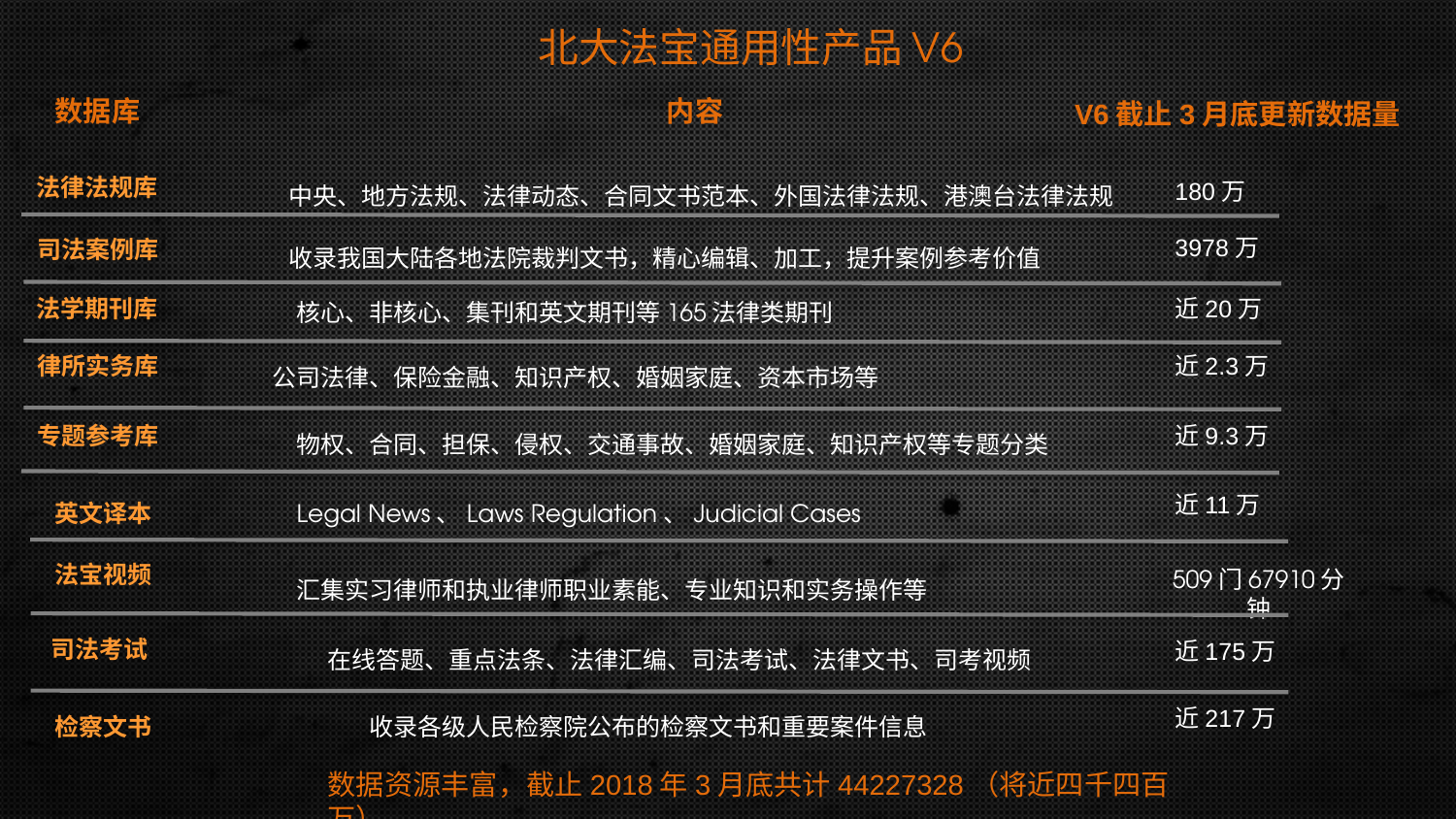

北大法宝通用性产品V6
数据库
内容
V6截止3月底更新数据量
法律法规库
法学期刊库
  中央、地方法规、法律动态、合同文书范本、外国法律法规、港澳台法律法规
180万
3978万
  收录我国大陆各地法院裁判文书，精心编辑、加工，提升案例参考价值
司法案例库
核心、非核心、集刊和英文期刊等165法律类期刊
近20万
近2.3万
律所实务库
公司法律、保险金融、知识产权、婚姻家庭、资本市场等
物权、合同、担保、侵权、交通事故、婚姻家庭、知识产权等专题分类
专题参考库

近9.3万
Legal News、Laws Regulation、Judicial Cases
近11万
英文译本
法宝视频
509门67910分钟
汇集实习律师和执业律师职业素能、专业知识和实务操作等
司法考试
在线答题、重点法条、法律汇编、司法考试、法律文书、司考视频
近175万
收录各级人民检察院公布的检察文书和重要案件信息
检察文书
近217万
数据资源丰富，截止2018年3月底共计44227328（将近四千四百万）